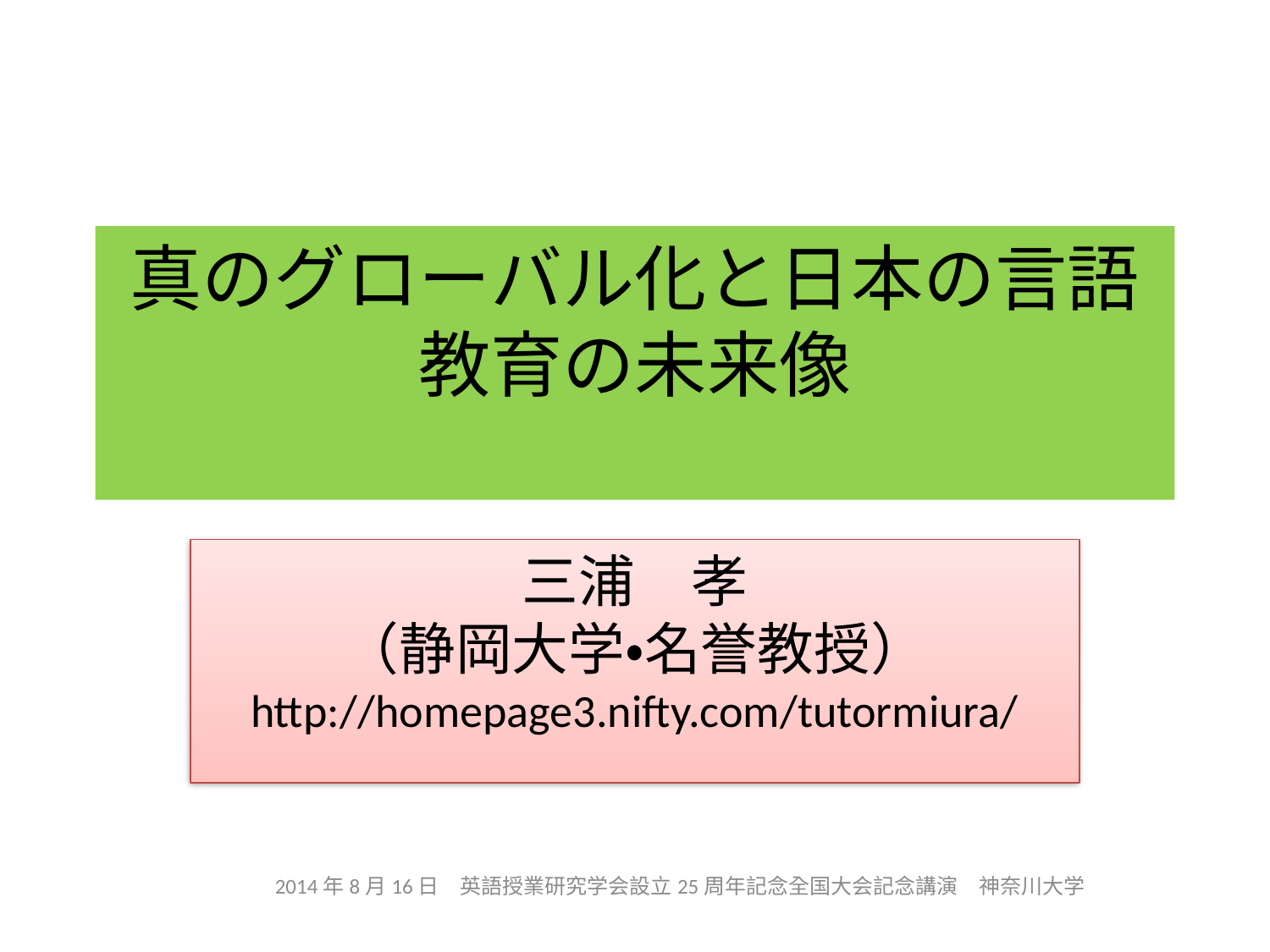

# 真のグローバル化と日本の言語教育の未来像
三浦　孝
（静岡大学・名誉教授）
http://homepage3.nifty.com/tutormiura/
2014年8月16日　英語授業研究学会設立25周年記念全国大会記念講演　神奈川大学